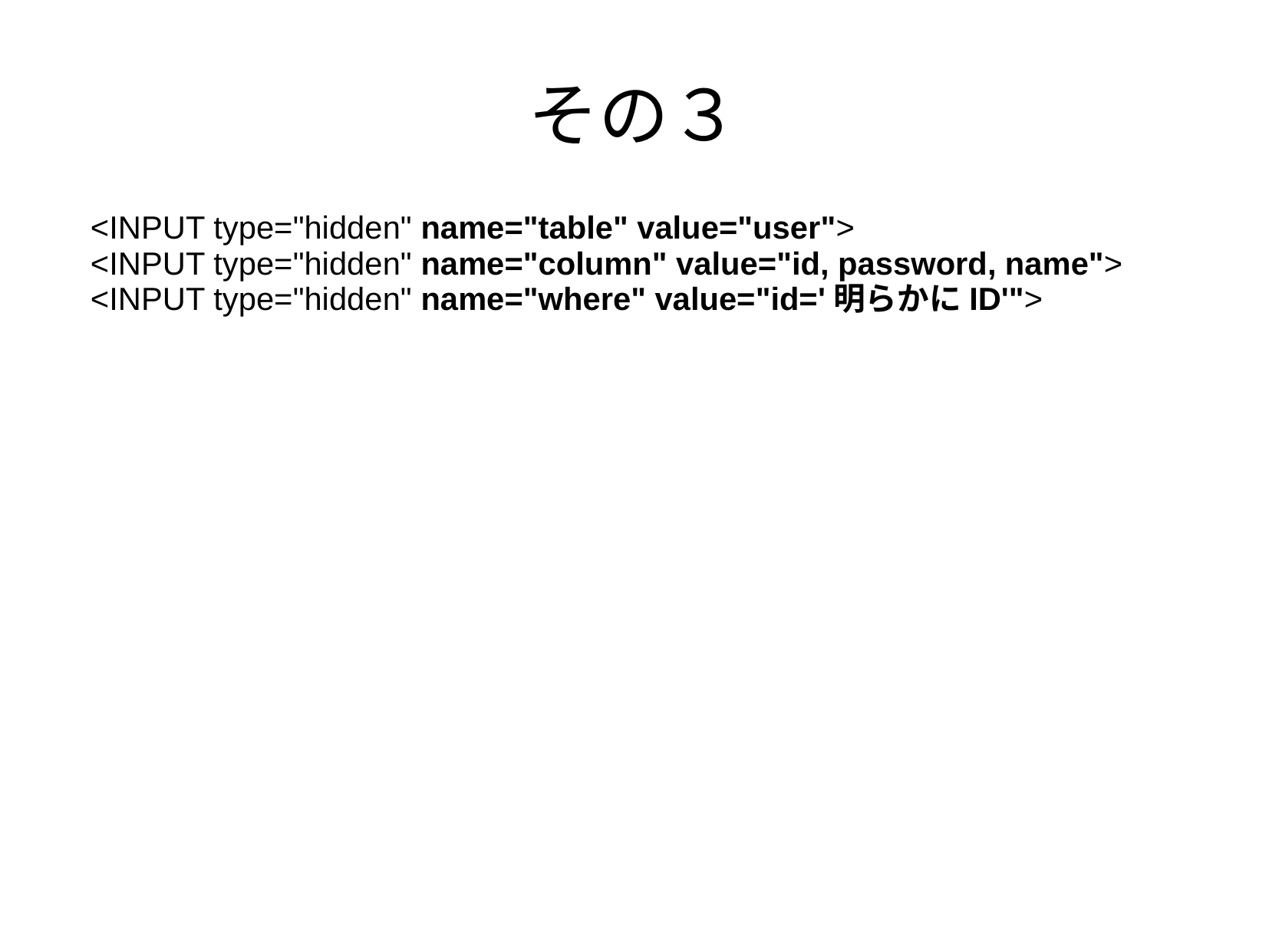

# その３
<INPUT type="hidden" name="table" value="user">
<INPUT type="hidden" name="column" value="id, password, name">
<INPUT type="hidden" name="where" value="id='明らかにID'">